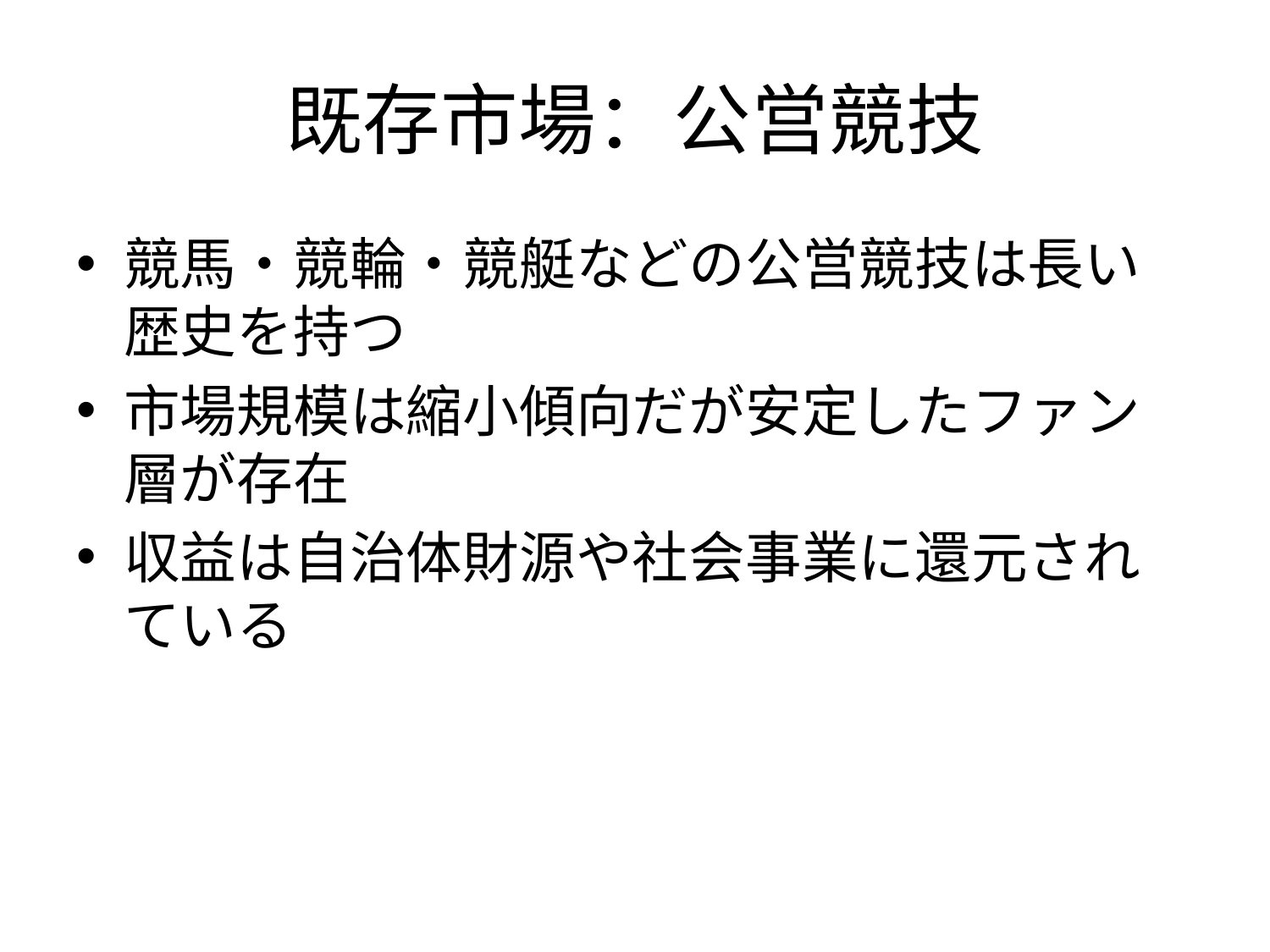

# 既存市場：公営競技
競馬・競輪・競艇などの公営競技は長い歴史を持つ
市場規模は縮小傾向だが安定したファン層が存在
収益は自治体財源や社会事業に還元されている